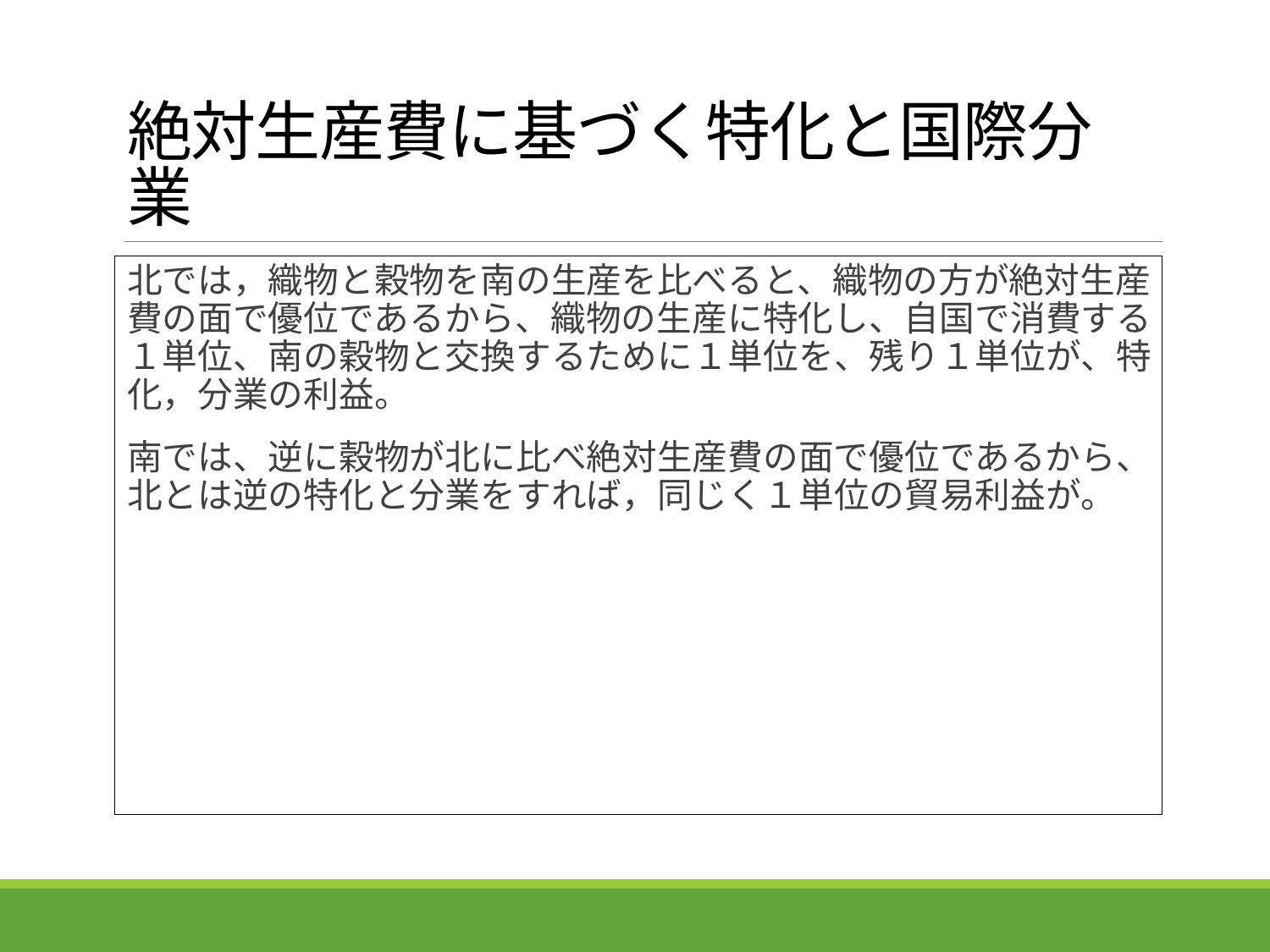

# 絶対生産費に基づく特化と国際分業
北では，織物と穀物を南の生産を比べると、織物の方が絶対生産費の面で優位であるから、織物の生産に特化し、自国で消費する１単位、南の穀物と交換するために１単位を、残り１単位が、特化，分業の利益。
南では、逆に穀物が北に比べ絶対生産費の面で優位であるから、北とは逆の特化と分業をすれば，同じく１単位の貿易利益が。